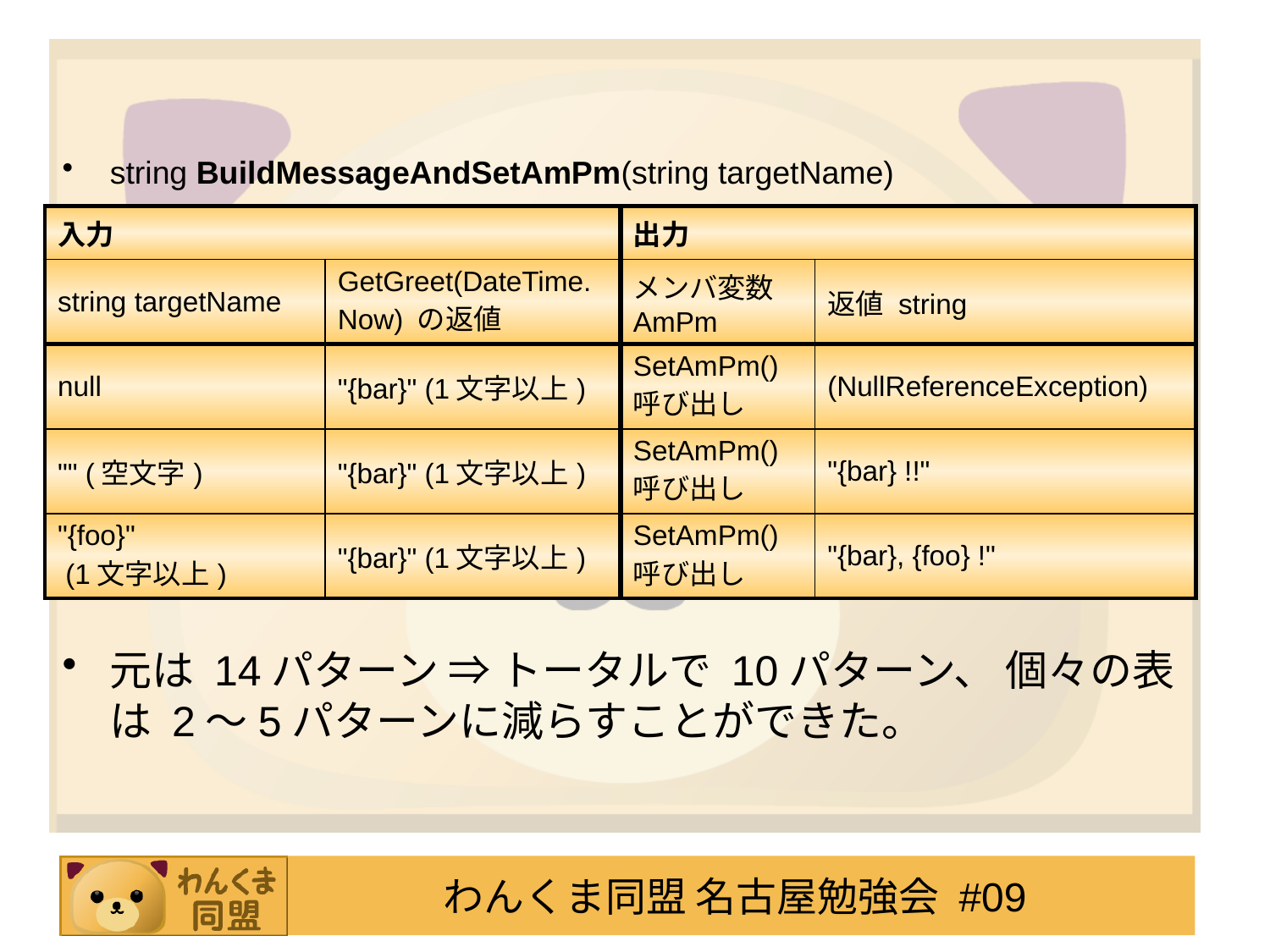

#
string BuildMessageAndSetAmPm(string targetName)

元は 14パターン ⇒ トータルで 10パターン、 個々の表は 2～5パターンに減らすことができた。
| 入力 |  | 出力 |  |
| --- | --- | --- | --- |
| string targetName | GetGreet(DateTime.Now) の返値 | メンバ変数 AmPm | 返値 string |
| null | "{bar}" (1文字以上) | SetAmPm() 呼び出し | (NullReferenceException) |
| "" (空文字) | "{bar}" (1文字以上) | SetAmPm() 呼び出し | "{bar} !!" |
| "{foo}" (1文字以上) | "{bar}" (1文字以上) | SetAmPm() 呼び出し | "{bar}, {foo} !" |